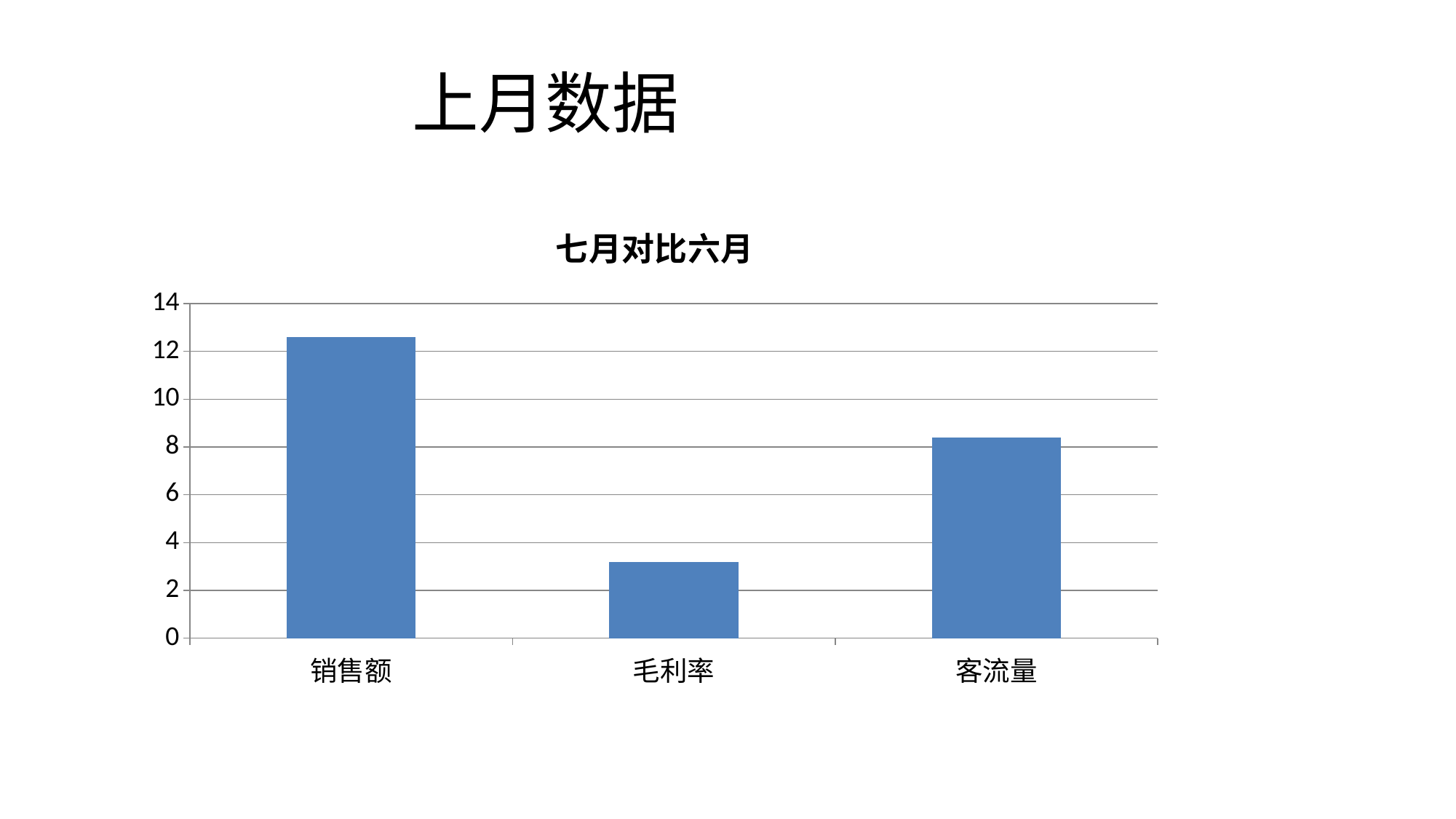

# 上月数据

### Chart

| Category | 七月对比六月 |
|---|---|
| 销售额 | 12.6 |
| 毛利率 | 3.2 |
| 客流量 | 8.4 |